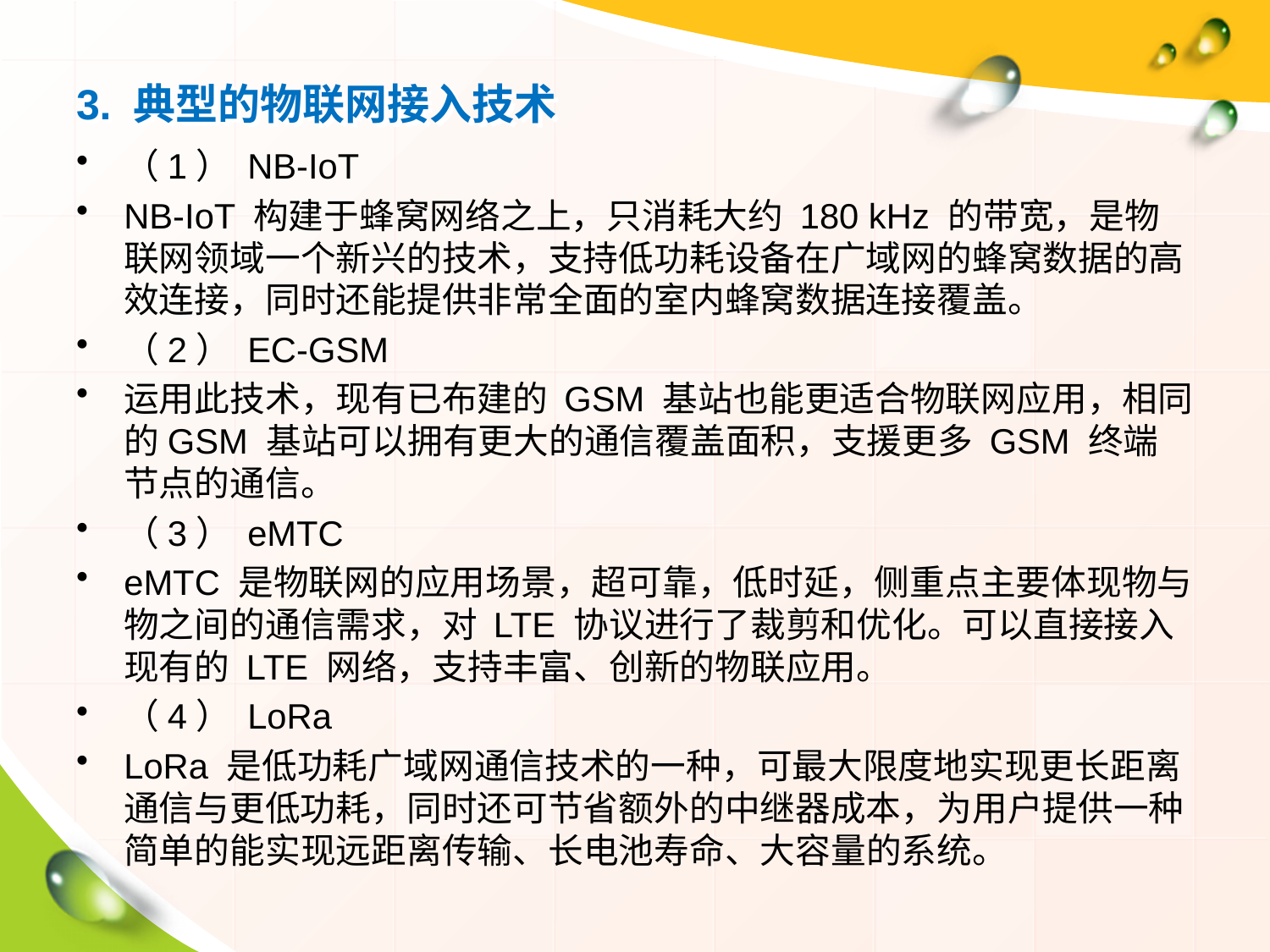

# 3. 典型的物联网接入技术
（1） NB-IoT
NB-IoT 构建于蜂窝网络之上，只消耗大约 180 kHz 的带宽，是物联网领域一个新兴的技术，支持低功耗设备在广域网的蜂窝数据的高效连接，同时还能提供非常全面的室内蜂窝数据连接覆盖。
（2） EC-GSM
运用此技术，现有已布建的 GSM 基站也能更适合物联网应用，相同的GSM 基站可以拥有更大的通信覆盖面积，支援更多 GSM 终端节点的通信。
（3） eMTC
eMTC 是物联网的应用场景，超可靠，低时延，侧重点主要体现物与物之间的通信需求，对 LTE 协议进行了裁剪和优化。可以直接接入现有的 LTE 网络，支持丰富、创新的物联应用。
（4） LoRa
LoRa 是低功耗广域网通信技术的一种，可最大限度地实现更长距离通信与更低功耗，同时还可节省额外的中继器成本，为用户提供一种简单的能实现远距离传输、长电池寿命、大容量的系统。